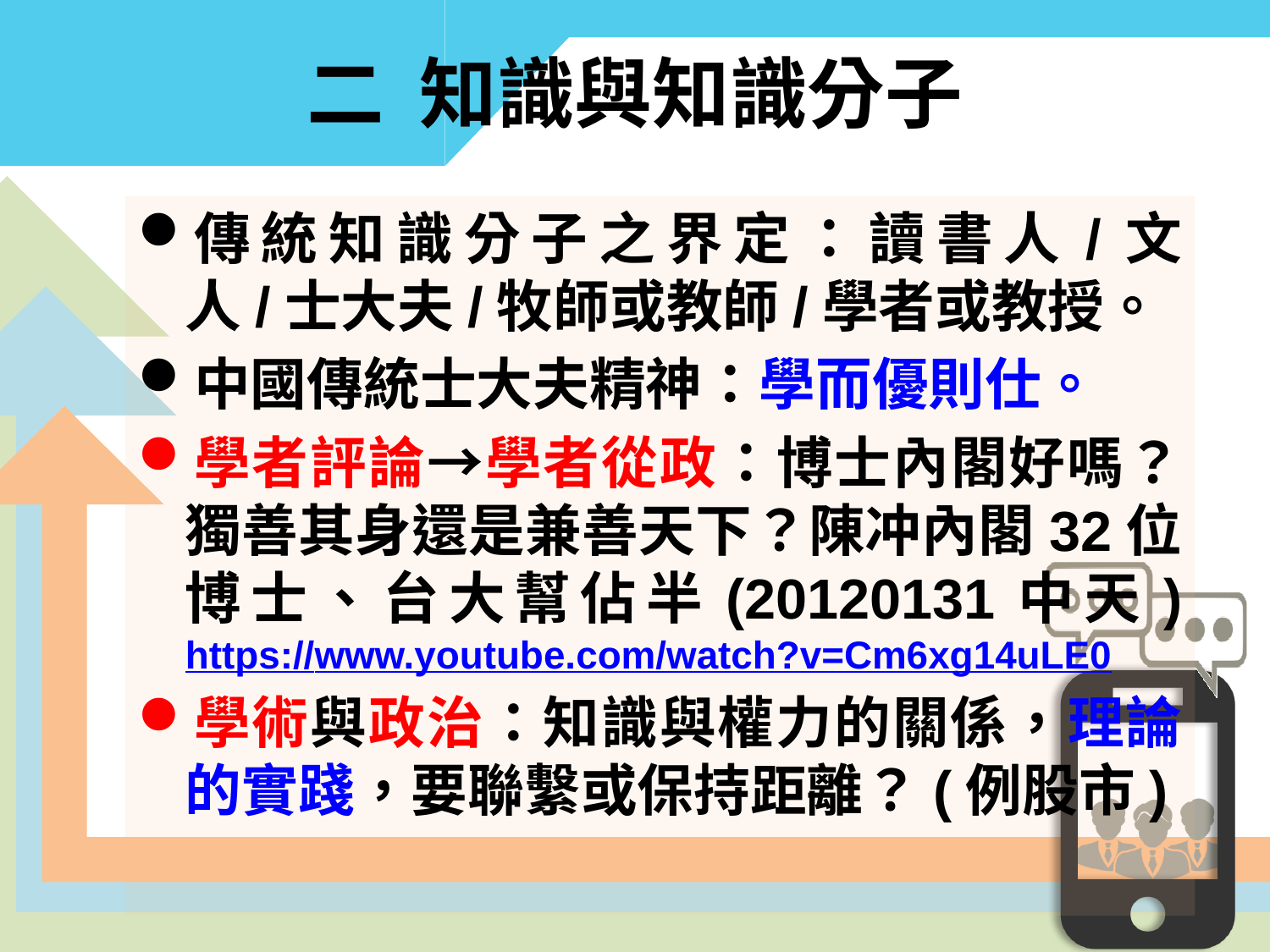

# 二  知識與知識分子
傳統知識分子之界定：讀書人/文人/士大夫/牧師或教師/學者或教授。
中國傳統士大夫精神：學而優則仕。
學者評論→學者從政：博士內閣好嗎？獨善其身還是兼善天下？陳冲內閣32位博士、台大幫佔半(20120131中天) https://www.youtube.com/watch?v=Cm6xg14uLE0
學術與政治：知識與權力的關係，理論的實踐，要聯繫或保持距離？(例股市)